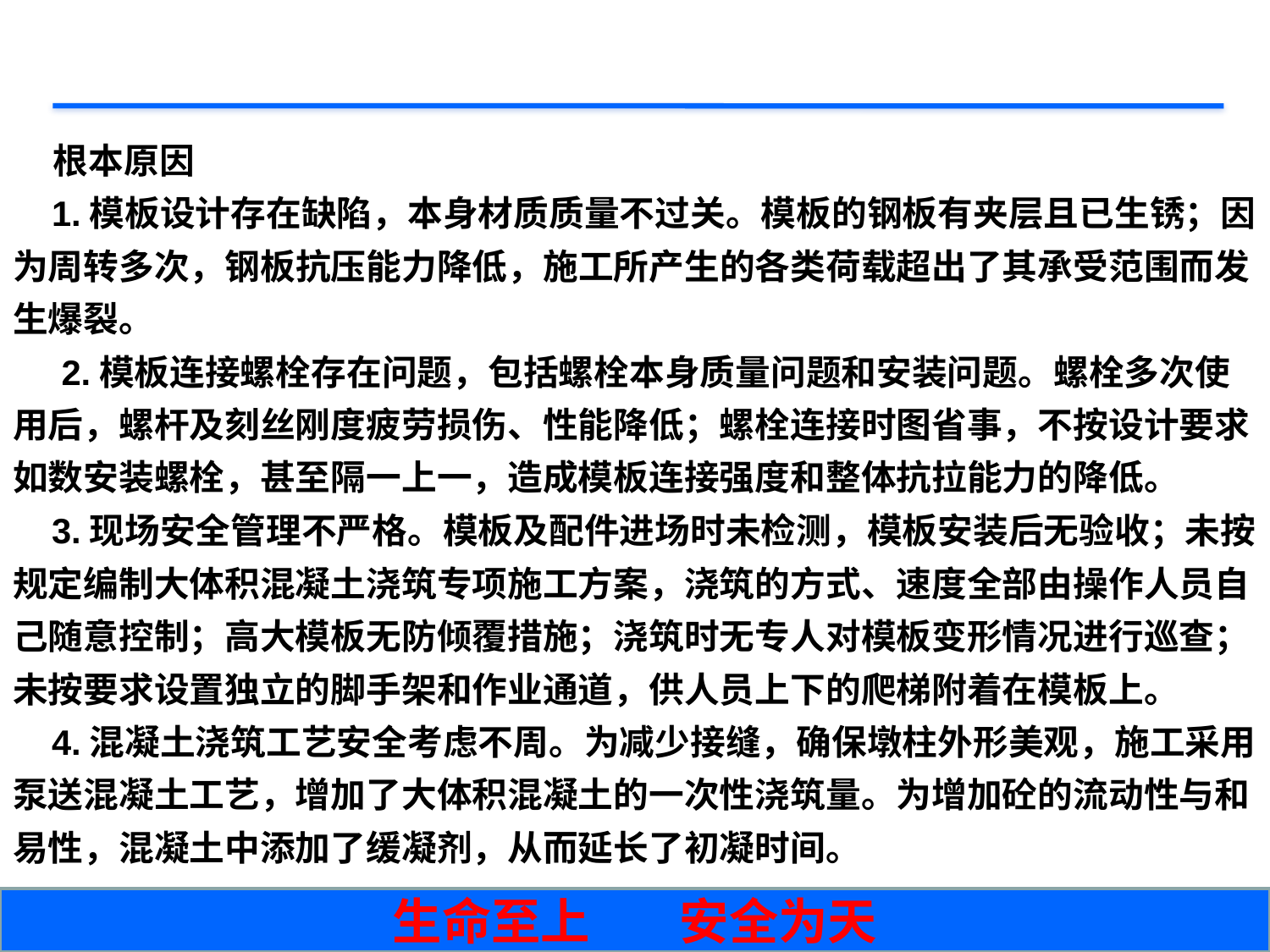

根本原因
    1.模板设计存在缺陷，本身材质质量不过关。模板的钢板有夹层且已生锈；因为周转多次，钢板抗压能力降低，施工所产生的各类荷载超出了其承受范围而发生爆裂。
     2.模板连接螺栓存在问题，包括螺栓本身质量问题和安装问题。螺栓多次使用后，螺杆及刻丝刚度疲劳损伤、性能降低；螺栓连接时图省事，不按设计要求如数安装螺栓，甚至隔一上一，造成模板连接强度和整体抗拉能力的降低。
    3.现场安全管理不严格。模板及配件进场时未检测，模板安装后无验收；未按规定编制大体积混凝土浇筑专项施工方案，浇筑的方式、速度全部由操作人员自己随意控制；高大模板无防倾覆措施；浇筑时无专人对模板变形情况进行巡查；未按要求设置独立的脚手架和作业通道，供人员上下的爬梯附着在模板上。
    4.混凝土浇筑工艺安全考虑不周。为减少接缝，确保墩柱外形美观，施工采用泵送混凝土工艺，增加了大体积混凝土的一次性浇筑量。为增加砼的流动性与和易性，混凝土中添加了缓凝剂，从而延长了初凝时间。